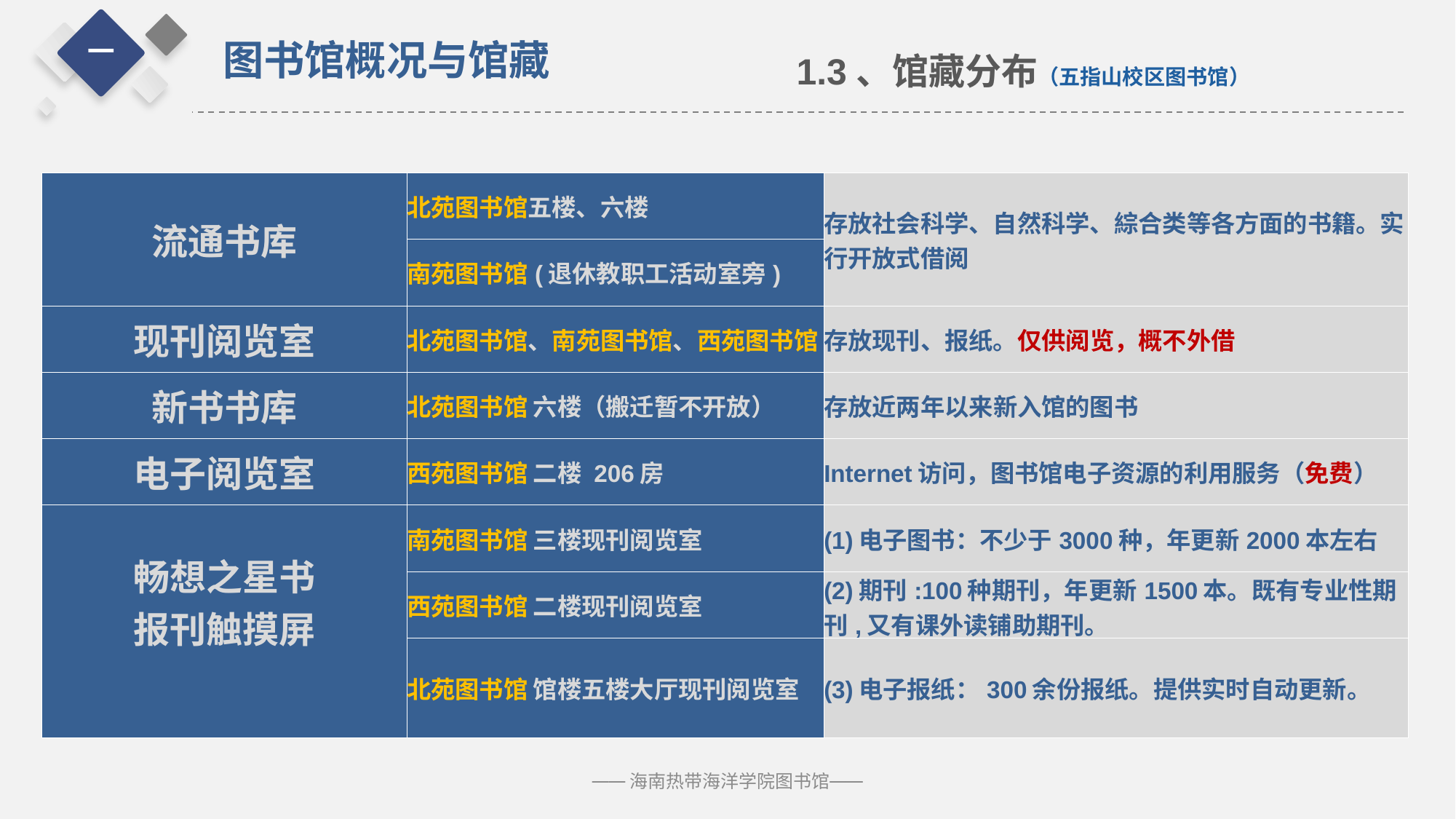

一

图书馆概况与馆藏
1.3、馆藏分布（五指山校区图书馆）
| 流通书库 | 北苑图书馆五楼、六楼 | 存放社会科学、自然科学、綜合类等各方面的书籍。实行开放式借阅 |
| --- | --- | --- |
|  | 南苑图书馆(退休教职工活动室旁) |  |
| 现刊阅览室 | 北苑图书馆、南苑图书馆、西苑图书馆 | 存放现刊、报纸。仅供阅览，概不外借 |
| 新书书库 | 北苑图书馆 六楼（搬迁暂不开放） | 存放近两年以来新入馆的图书 |
| 电子阅览室 | 西苑图书馆 二楼 206房 | Internet访问，图书馆电子资源的利用服务（免费） |
| 畅想之星书 报刊触摸屏 | 南苑图书馆 三楼现刊阅览室 | (1)电子图书：不少于3000种，年更新2000本左右 |
|  | 西苑图书馆 二楼现刊阅览室 | (2)期刊:100种期刊，年更新1500本。既有专业性期刊,又有课外读铺助期刊。 |
|  | 北苑图书馆 馆楼五楼大厅现刊阅览室 | (3)电子报纸：300余份报纸。提供实时自动更新。 |
——海南热带海洋学院图书馆——